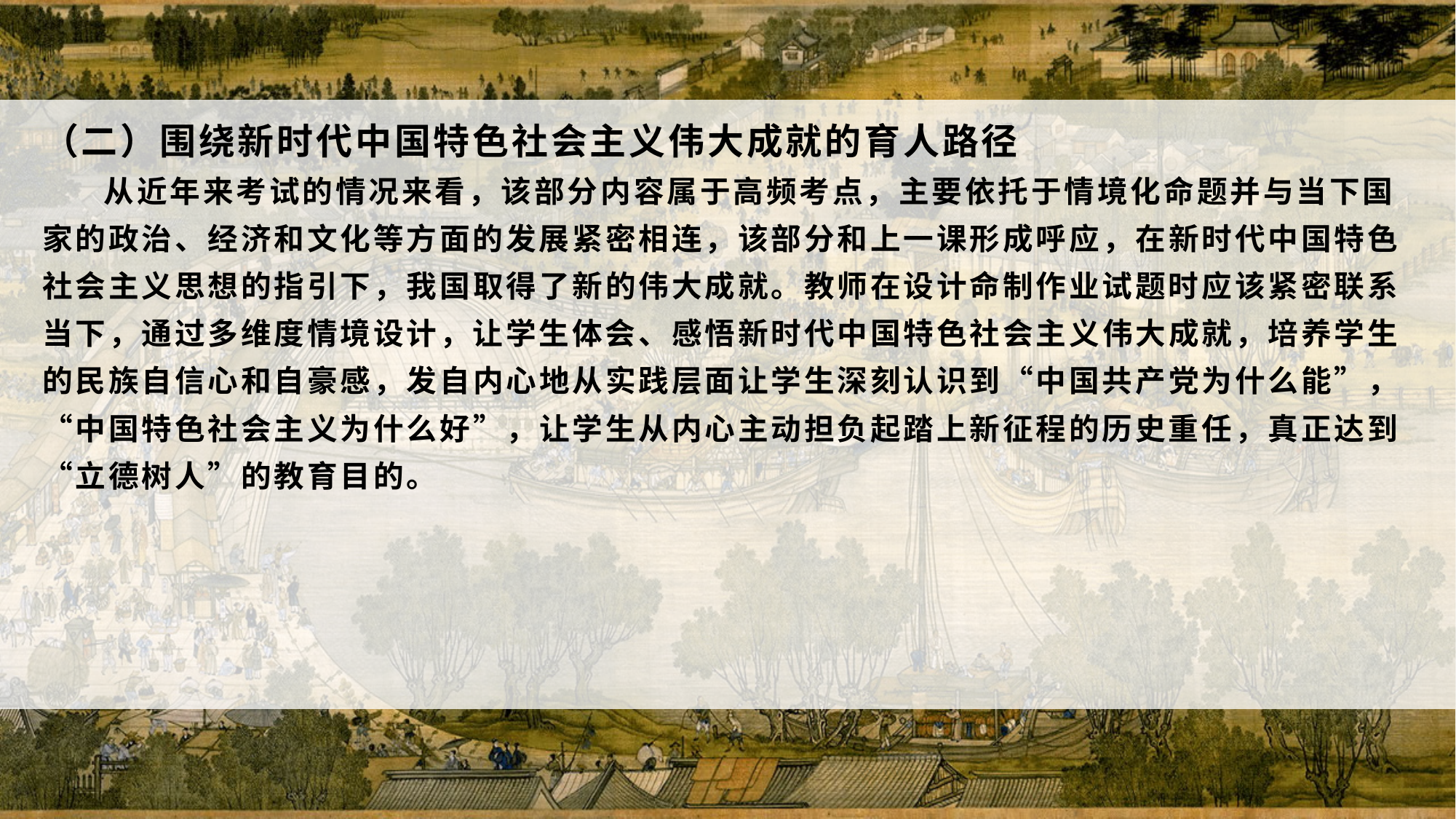

（二）围绕新时代中国特色社会主义伟大成就的育人路径
      从近年来考试的情况来看，该部分内容属于高频考点，主要依托于情境化命题并与当下国家的政治、经济和文化等方面的发展紧密相连，该部分和上一课形成呼应，在新时代中国特色社会主义思想的指引下，我国取得了新的伟大成就。教师在设计命制作业试题时应该紧密联系当下，通过多维度情境设计，让学生体会、感悟新时代中国特色社会主义伟大成就，培养学生的民族自信心和自豪感，发自内心地从实践层面让学生深刻认识到“中国共产党为什么能”，“中国特色社会主义为什么好”，让学生从内心主动担负起踏上新征程的历史重任，真正达到“立德树人”的教育目的。